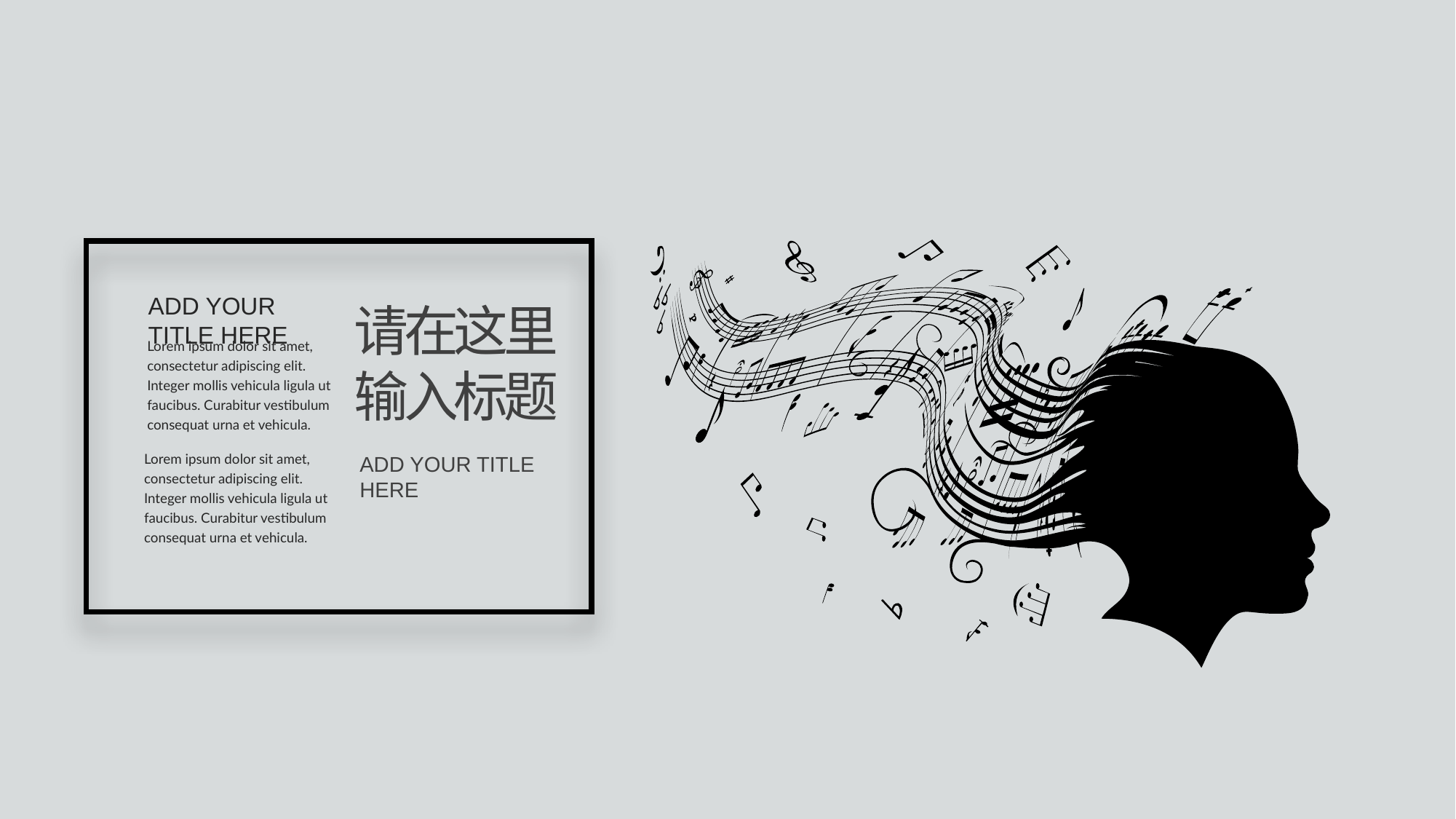

ADD YOUR TITLE HERE
Lorem ipsum dolor sit amet, consectetur adipiscing elit. Integer mollis vehicula ligula ut faucibus. Curabitur vestibulum consequat urna et vehicula.
Lorem ipsum dolor sit amet, consectetur adipiscing elit. Integer mollis vehicula ligula ut faucibus. Curabitur vestibulum consequat urna et vehicula.
请在这里
输入标题
ADD YOUR TITLE HERE